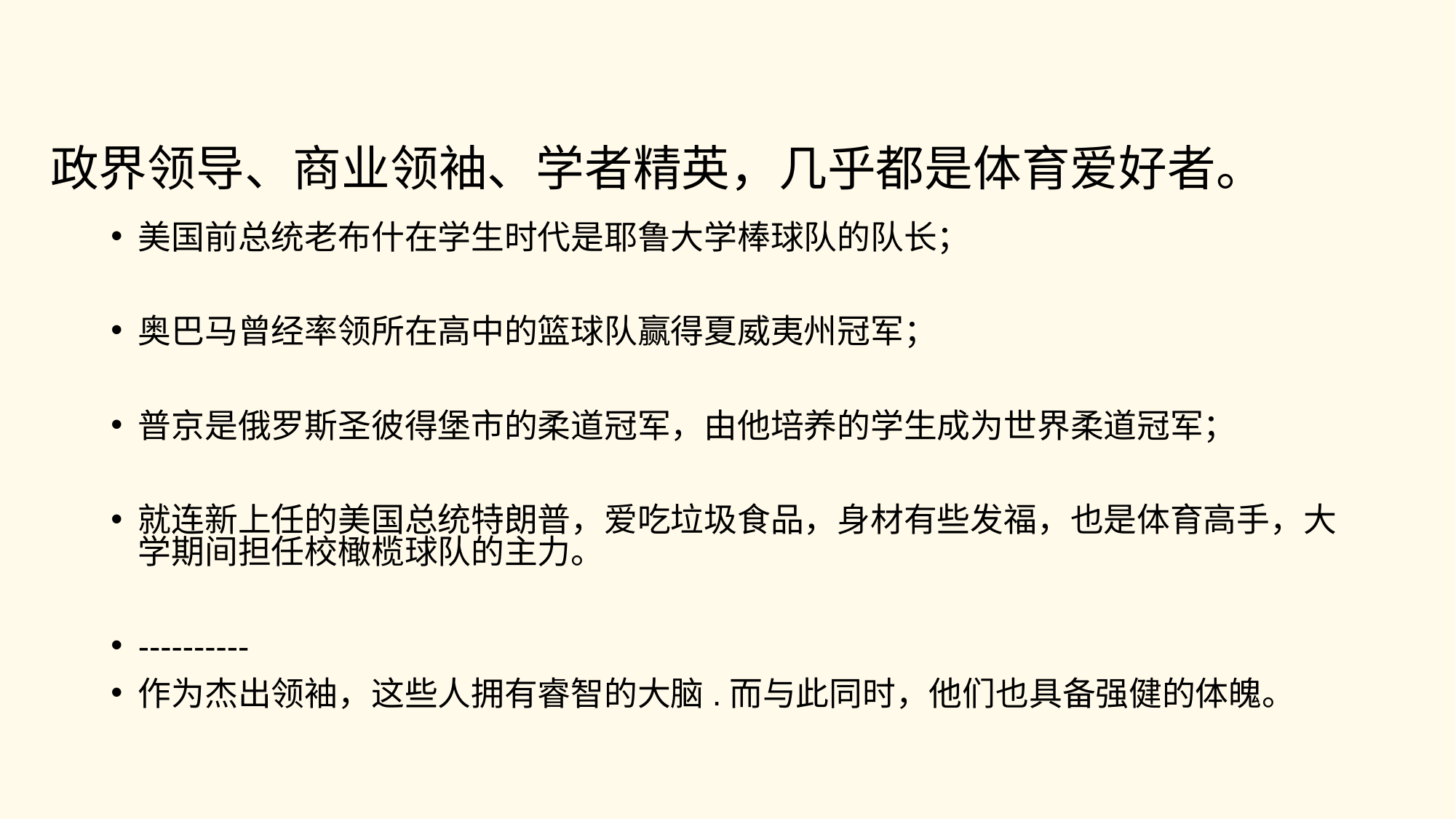

# 政界领导、商业领袖、学者精英，几乎都是体育爱好者。
美国前总统老布什在学生时代是耶鲁大学棒球队的队长；

奥巴马曾经率领所在高中的篮球队赢得夏威夷州冠军；

普京是俄罗斯圣彼得堡市的柔道冠军，由他培养的学生成为世界柔道冠军；

就连新上任的美国总统特朗普，爱吃垃圾食品，身材有些发福，也是体育高手，大学期间担任校橄榄球队的主力。

----------
作为杰出领袖，这些人拥有睿智的大脑.而与此同时，他们也具备强健的体魄。